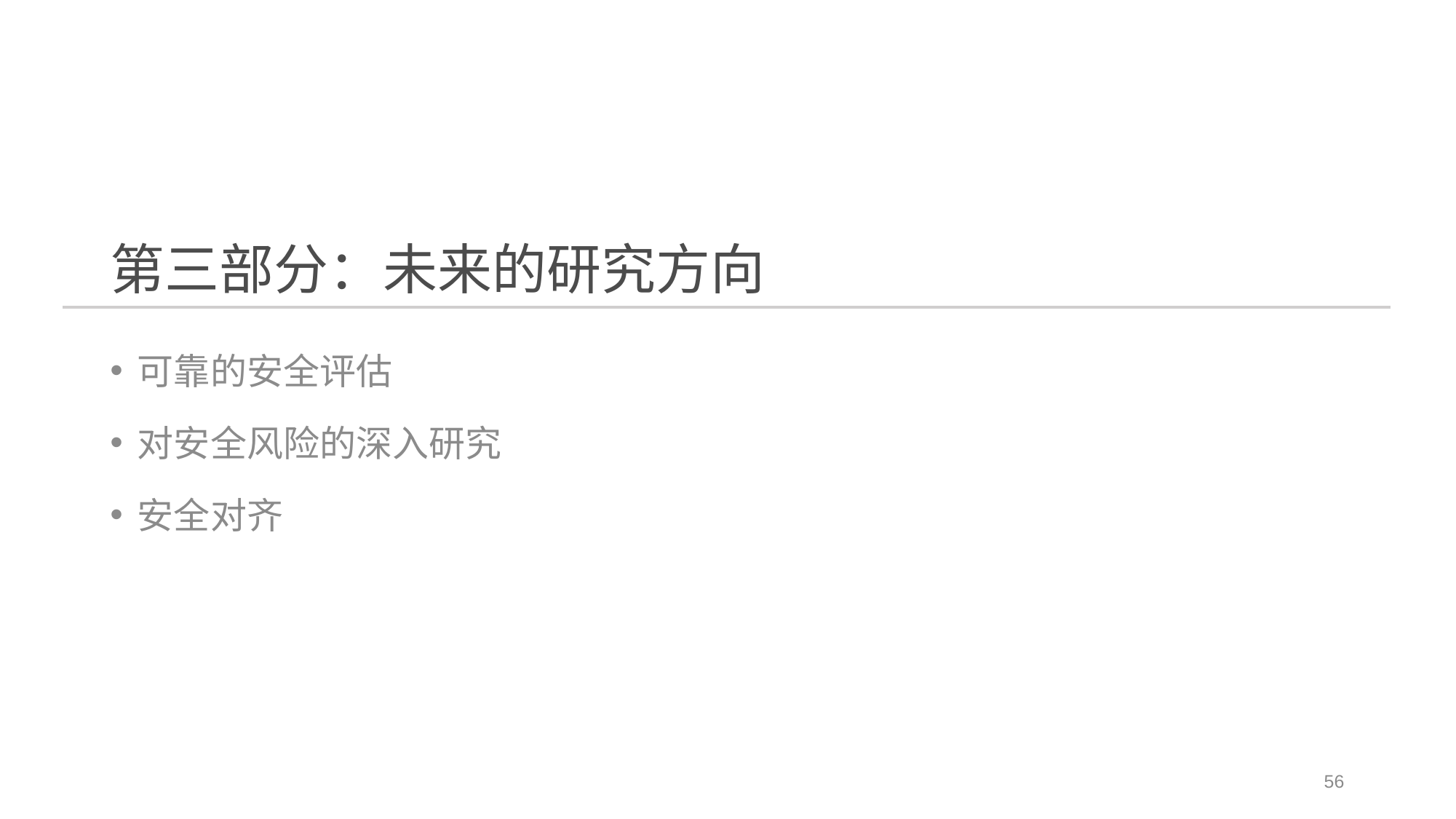

# 第三部分：未来的研究方向
可靠的安全评估
对安全风险的深入研究
安全对齐
56